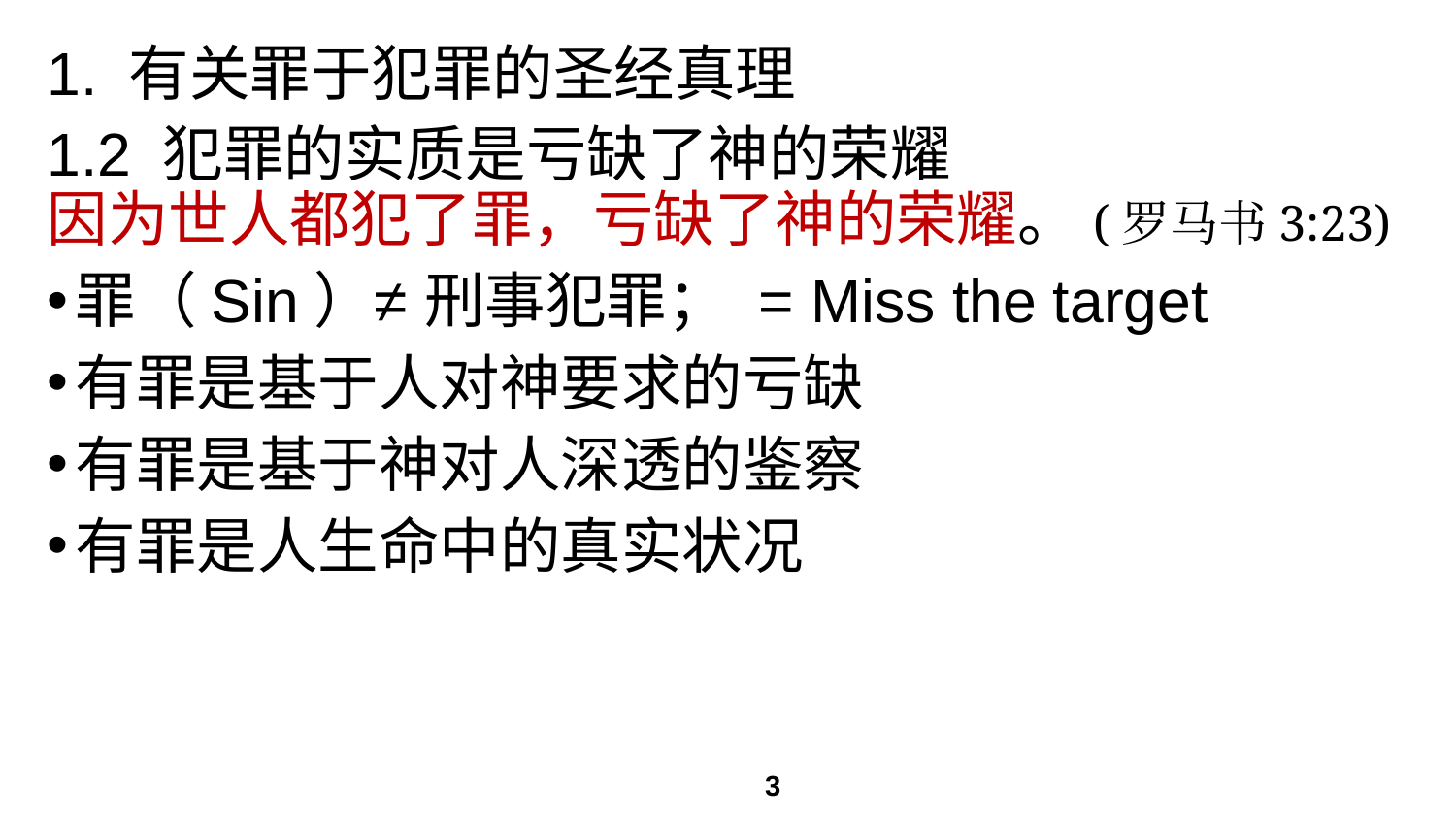

# 1. 有关罪于犯罪的圣经真理
1.2 犯罪的实质是亏缺了神的荣耀
因为世人都犯了罪，亏缺了神的荣耀。(罗马书3:23)
罪（Sin）≠ 刑事犯罪； = Miss the target
有罪是基于人对神要求的亏缺
有罪是基于神对人深透的鉴察
有罪是人生命中的真实状况

3